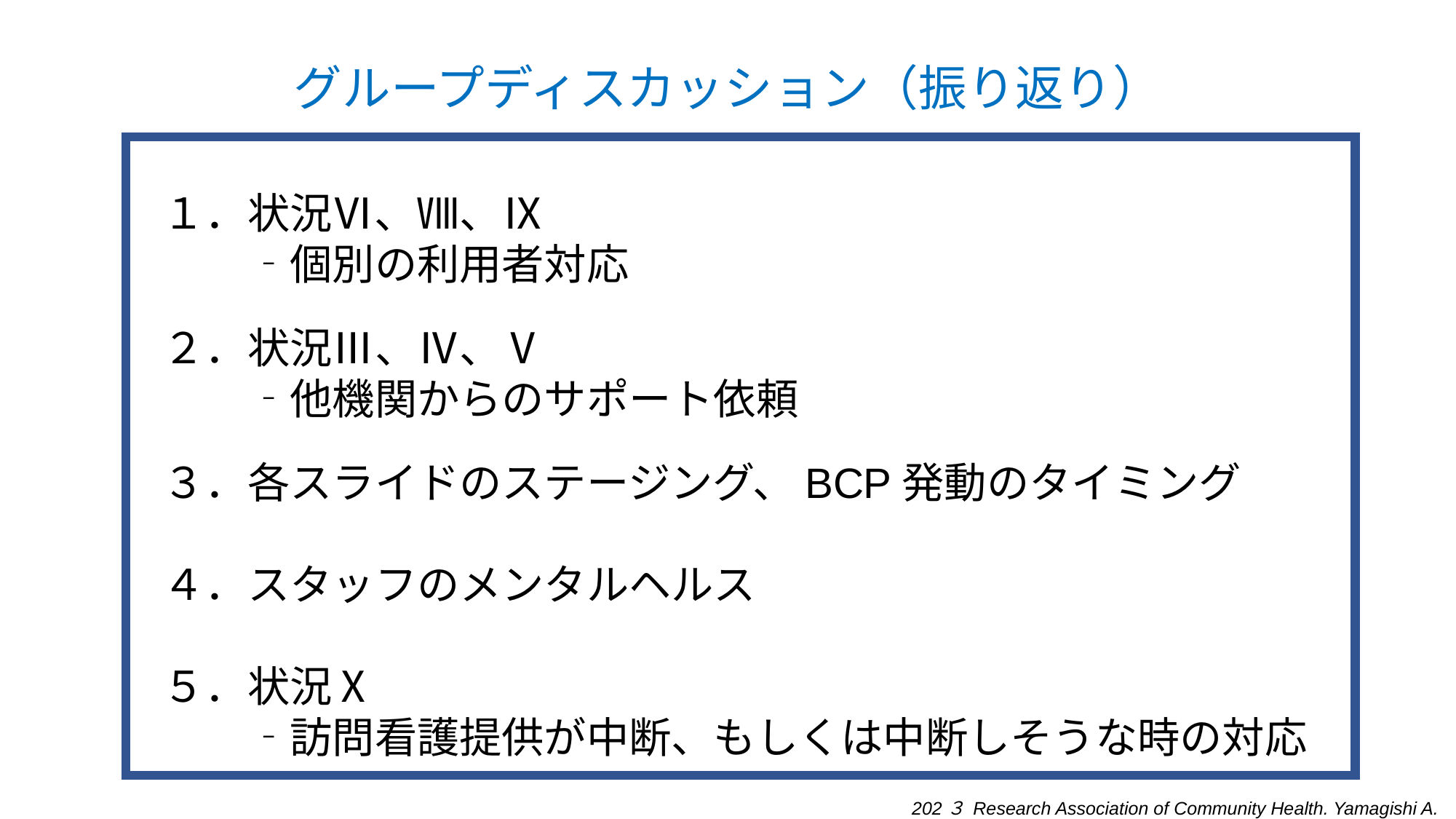

# グループディスカッション（振り返り）

１．状況Ⅵ、Ⅷ、Ⅸ
　　‐個別の利用者対応

２．状況Ⅲ、Ⅳ、Ⅴ
　　‐他機関からのサポート依頼

３．各スライドのステージング、BCP発動のタイミング

４．スタッフのメンタルヘルス

５．状況Ⅹ
　　‐訪問看護提供が中断、もしくは中断しそうな時の対応

202３ Research Association of Community Health. Yamagishi A.